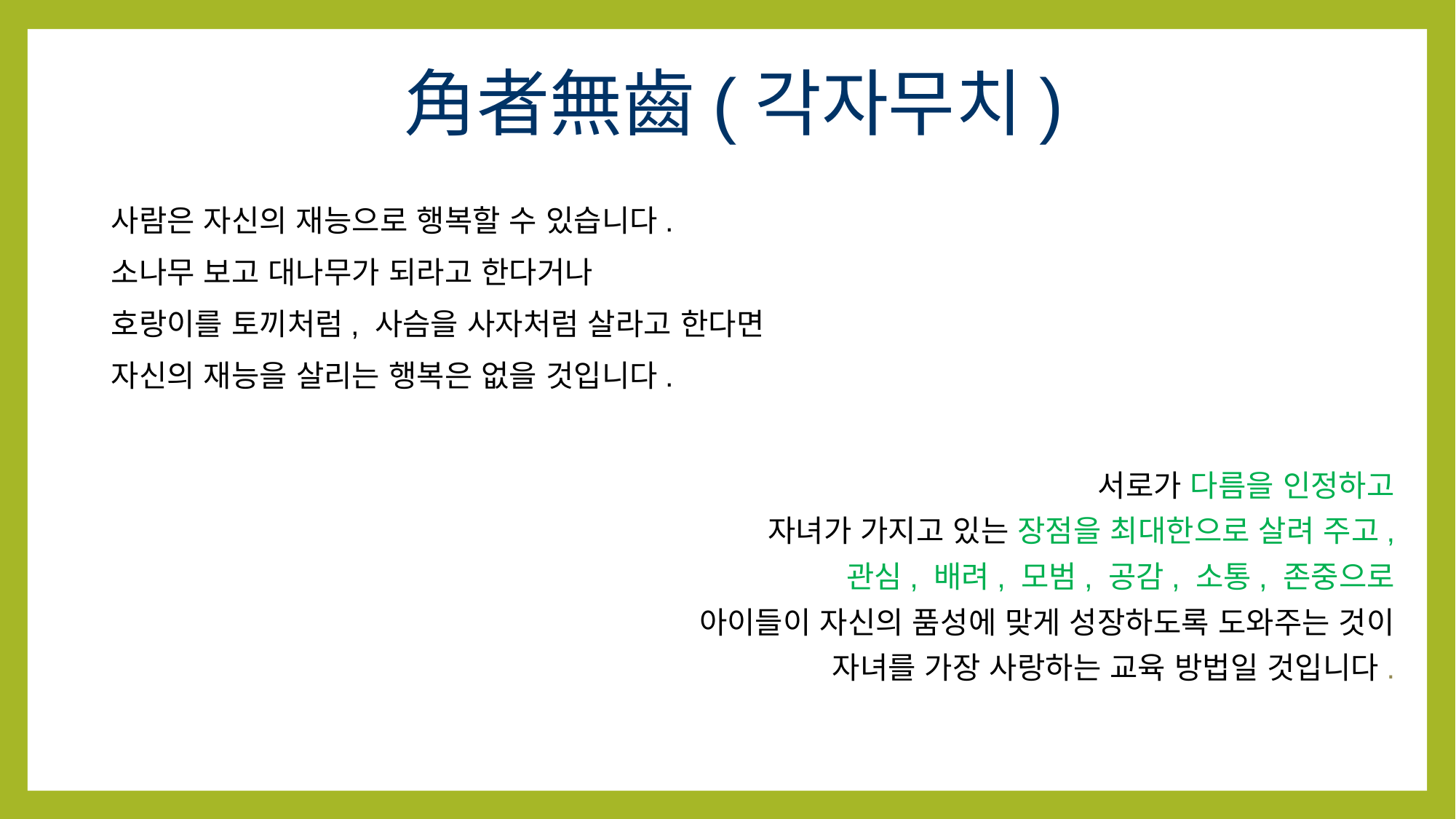

角者無齒(각자무치)

사람은 자신의 재능으로 행복할 수 있습니다.
소나무 보고 대나무가 되라고 한다거나
호랑이를 토끼처럼, 사슴을 사자처럼 살라고 한다면
자신의 재능을 살리는 행복은 없을 것입니다.

서로가 다름을 인정하고
자녀가 가지고 있는 장점을 최대한으로 살려 주고,
관심, 배려, 모범, 공감, 소통, 존중으로
아이들이 자신의 품성에 맞게 성장하도록 도와주는 것이
자녀를 가장 사랑하는 교육 방법일 것입니다.